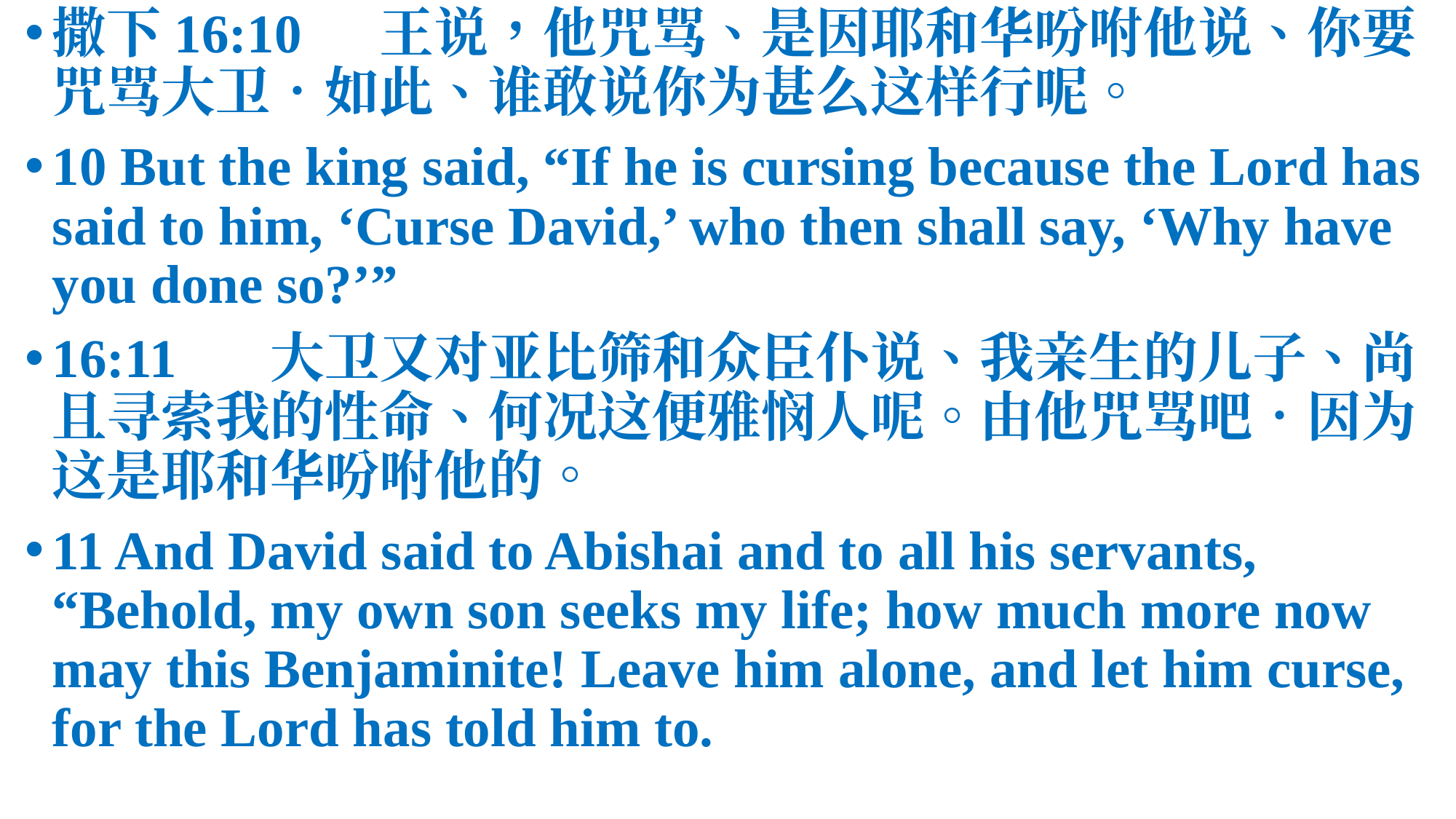

撒下16:10	王说，他咒骂、是因耶和华吩咐他说、你要咒骂大卫．如此、谁敢说你为甚么这样行呢。
10 But the king said, “If he is cursing because the Lord has said to him, ‘Curse David,’ who then shall say, ‘Why have you done so?’”
16:11	大卫又对亚比筛和众臣仆说、我亲生的儿子、尚且寻索我的性命、何况这便雅悯人呢。由他咒骂吧．因为这是耶和华吩咐他的。
11 And David said to Abishai and to all his servants, “Behold, my own son seeks my life; how much more now may this Benjaminite! Leave him alone, and let him curse, for the Lord has told him to.